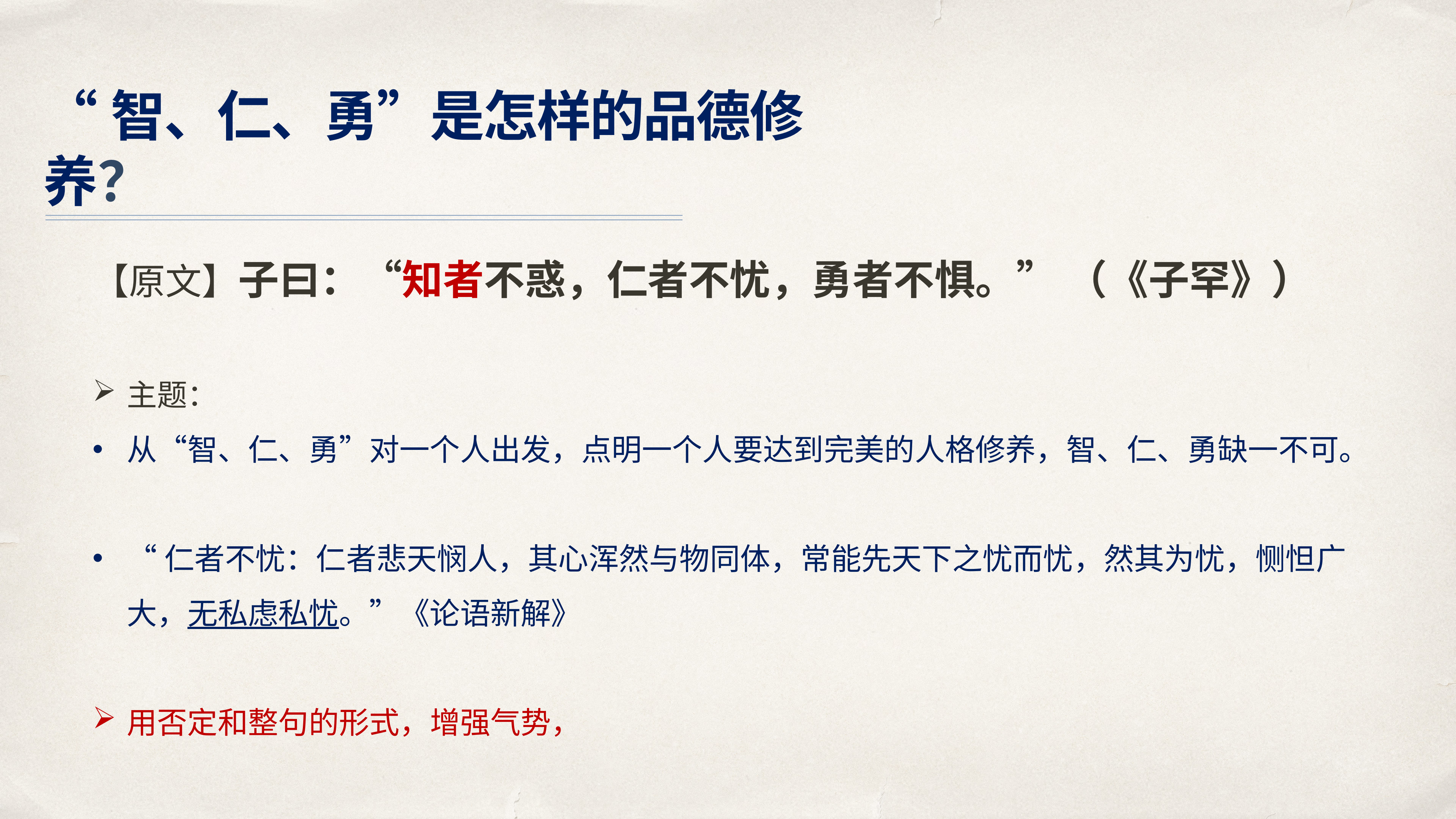

# “智、仁、勇”是怎样的品德修养？

【原文】子曰：“知者不惑，仁者不忧，勇者不惧。” （《子罕》）

主题：
从“智、仁、勇”对一个人出发，点明一个人要达到完美的人格修养，智、仁、勇缺一不可。

“仁者不忧：仁者悲天悯人，其心浑然与物同体，常能先天下之忧而忧，然其为忧，恻怛广大，无私虑私忧。”《论语新解》

用否定和整句的形式，增强气势，